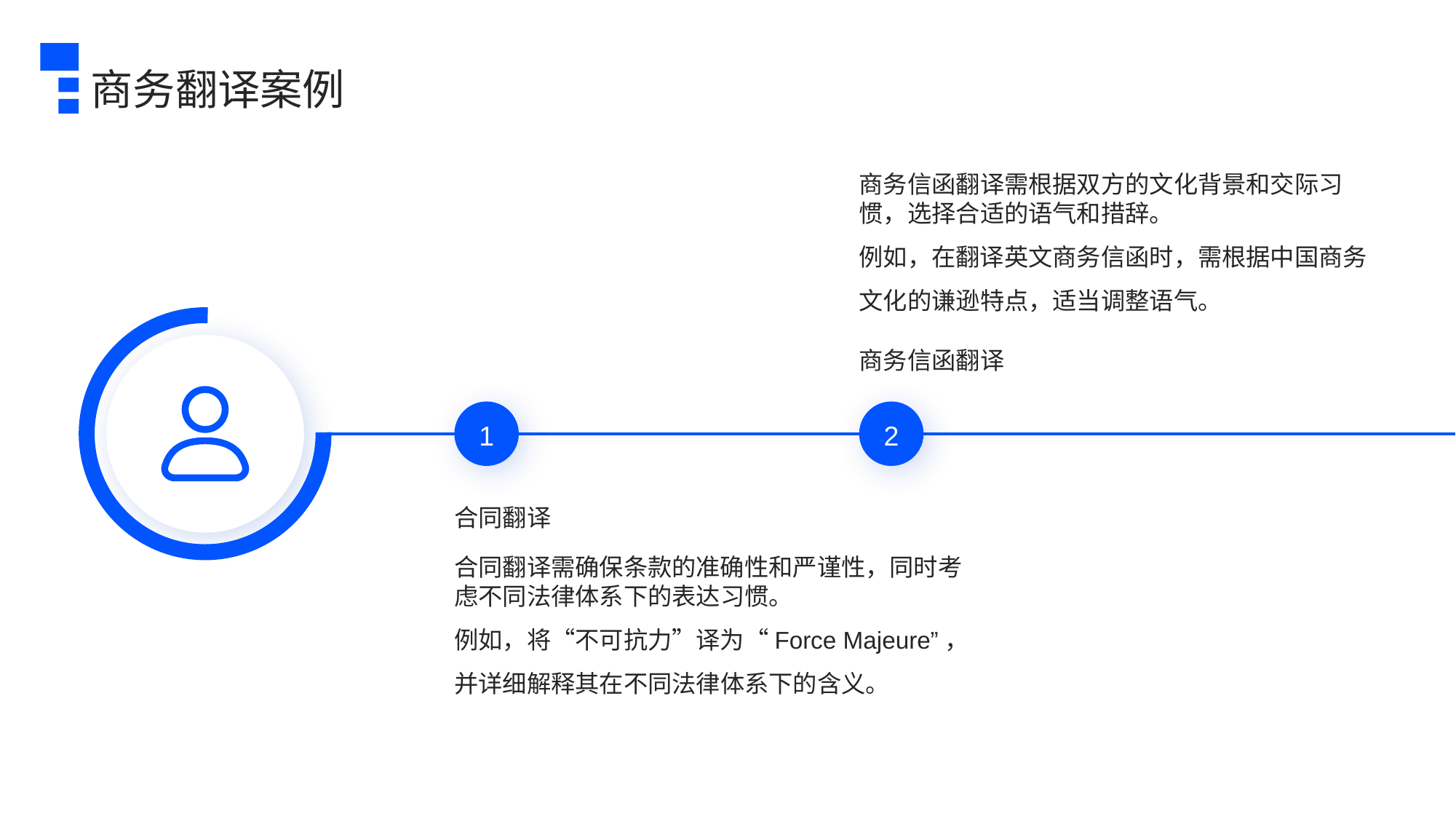

商务翻译案例

商务信函翻译需根据双方的文化背景和交际习惯，选择合适的语气和措辞。
例如，在翻译英文商务信函时，需根据中国商务文化的谦逊特点，适当调整语气。

商务信函翻译

1
2
合同翻译
合同翻译需确保条款的准确性和严谨性，同时考虑不同法律体系下的表达习惯。
例如，将“不可抗力”译为“Force Majeure”，并详细解释其在不同法律体系下的含义。